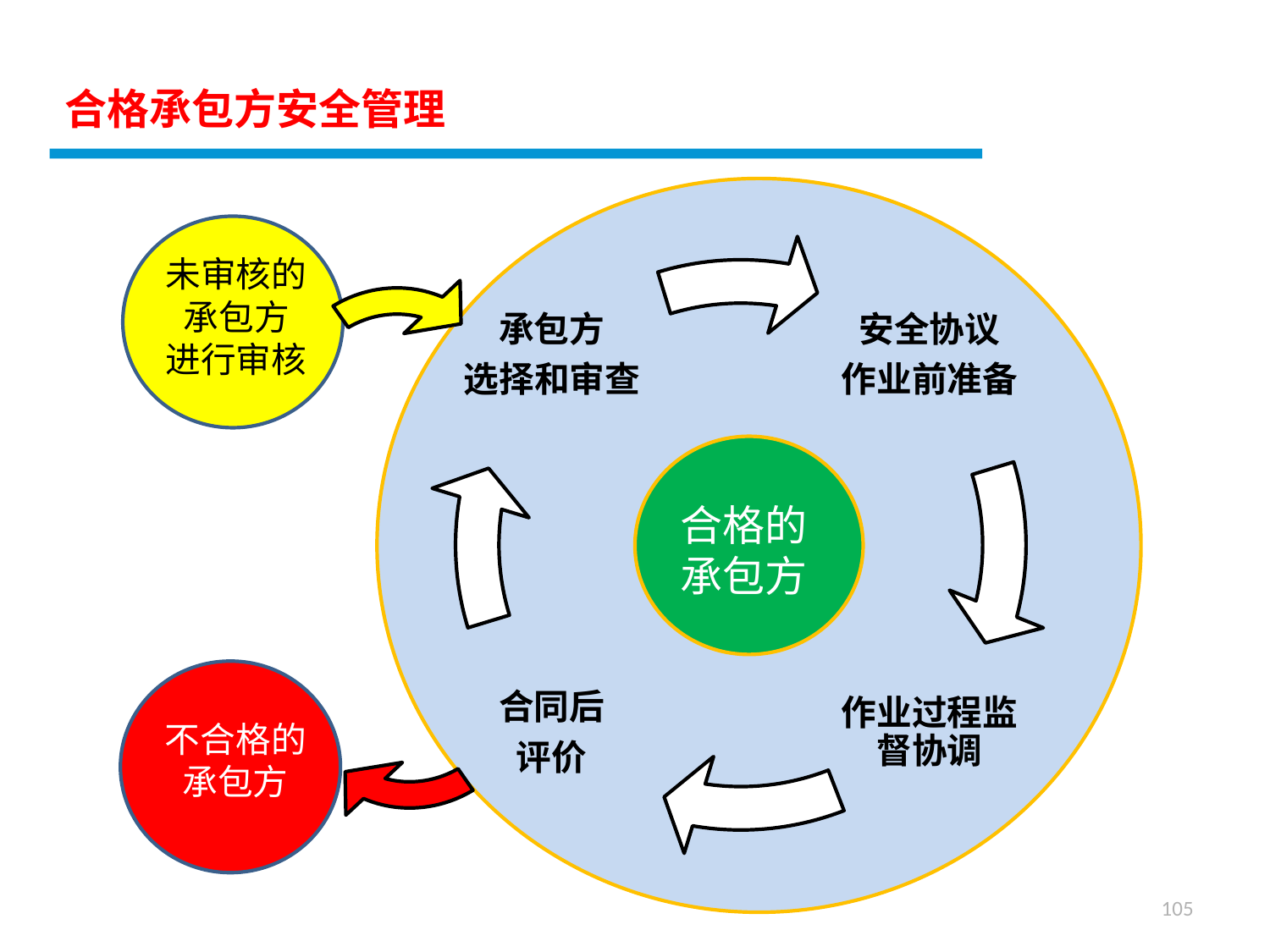

合格承包方安全管理

安全协议
作业前准备
作业过程监督协调
合同后
评价
承包方
选择和审查
未审核的
承包方
进行审核

合格的
承包方

不合格的
承包方
105